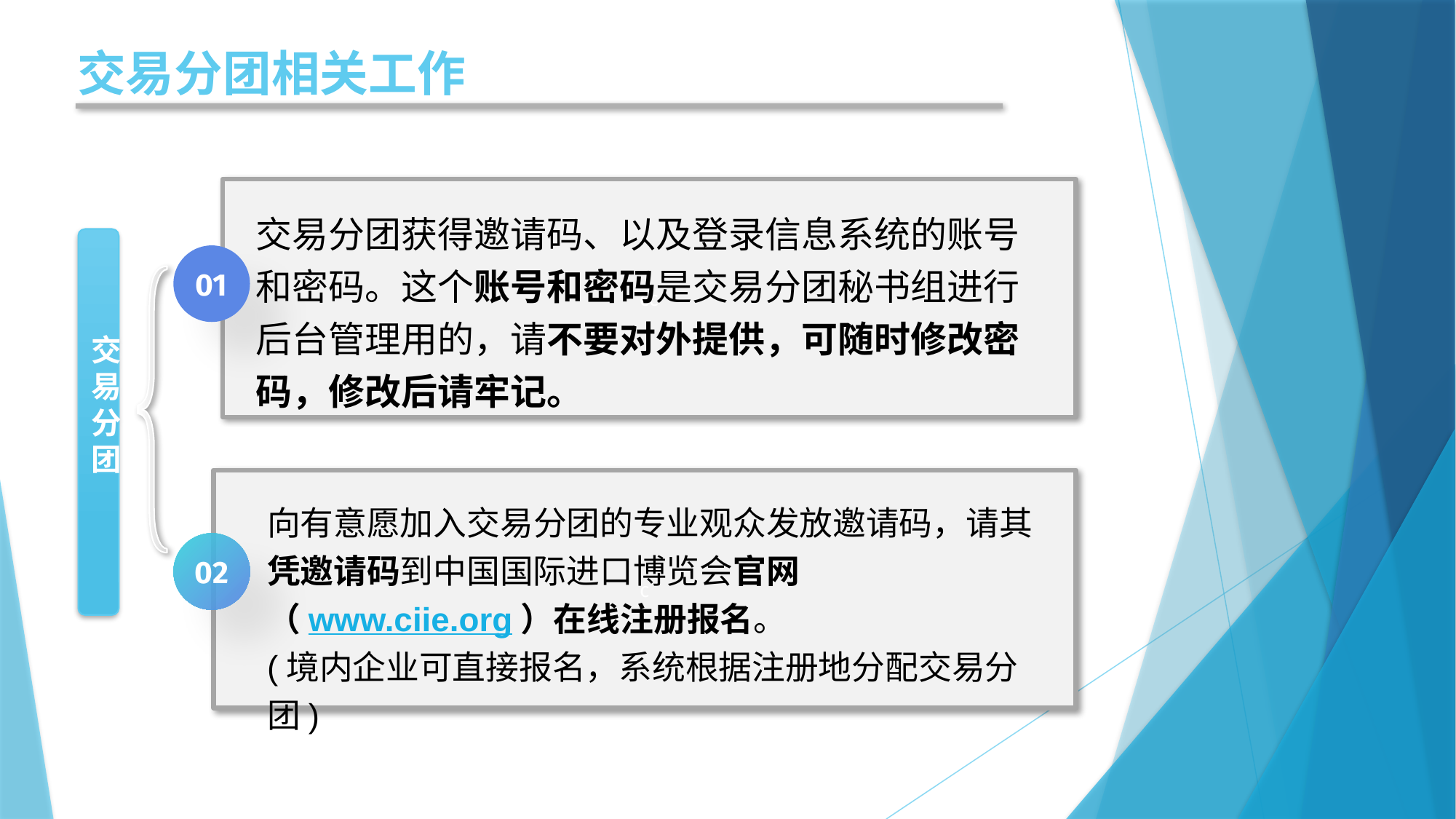

交易分团相关工作

cc
交易分团获得邀请码、以及登录信息系统的账号和密码。这个账号和密码是交易分团秘书组进行后台管理用的，请不要对外提供，可随时修改密码，修改后请牢记。
交易分团

01

c
向有意愿加入交易分团的专业观众发放邀请码，请其凭邀请码到中国国际进口博览会官网（www.ciie.org）在线注册报名。
(境内企业可直接报名，系统根据注册地分配交易分团)

02